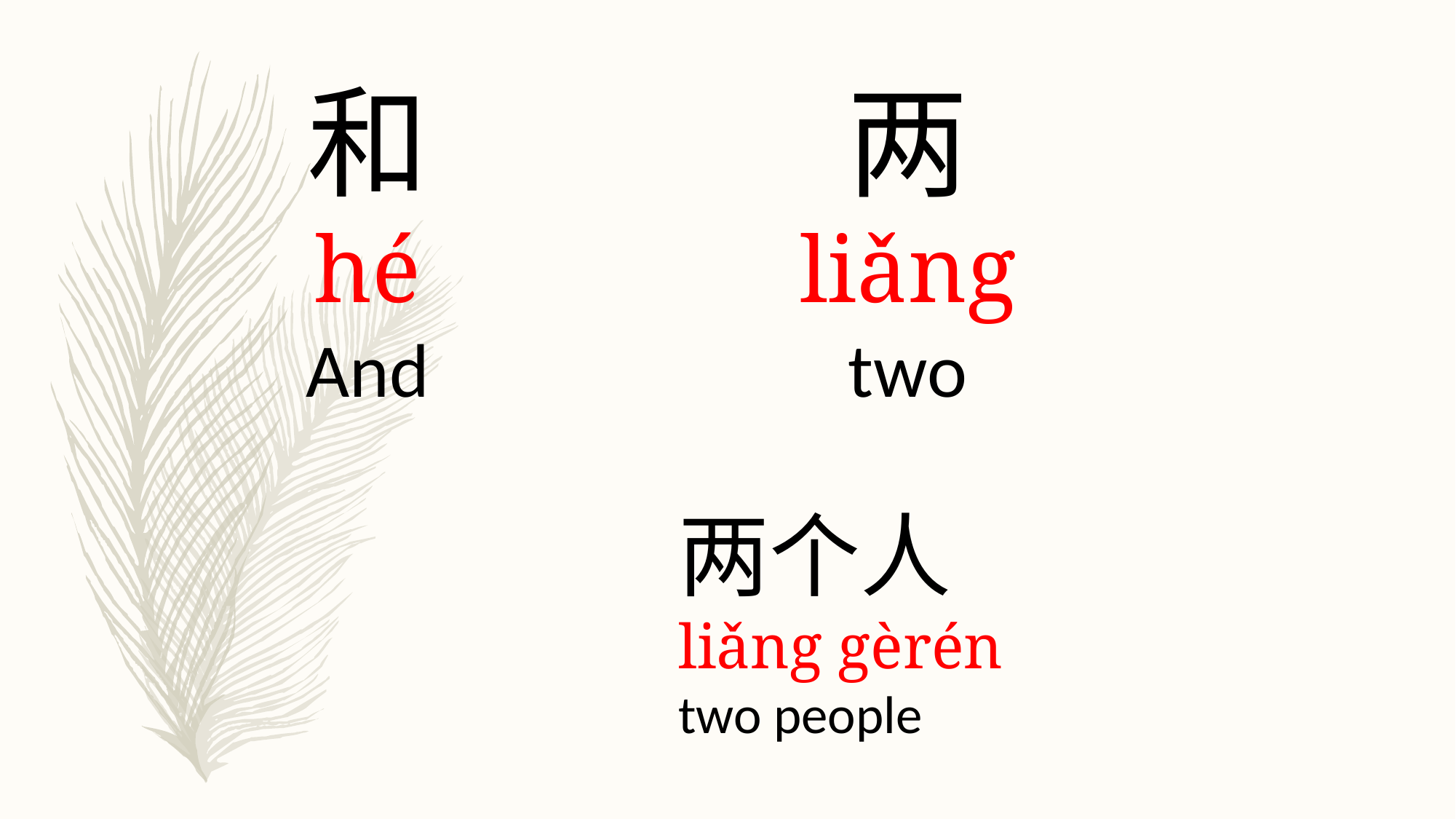

和
hé
And
两
liǎng
two
两个人
liǎng gèrén
two people